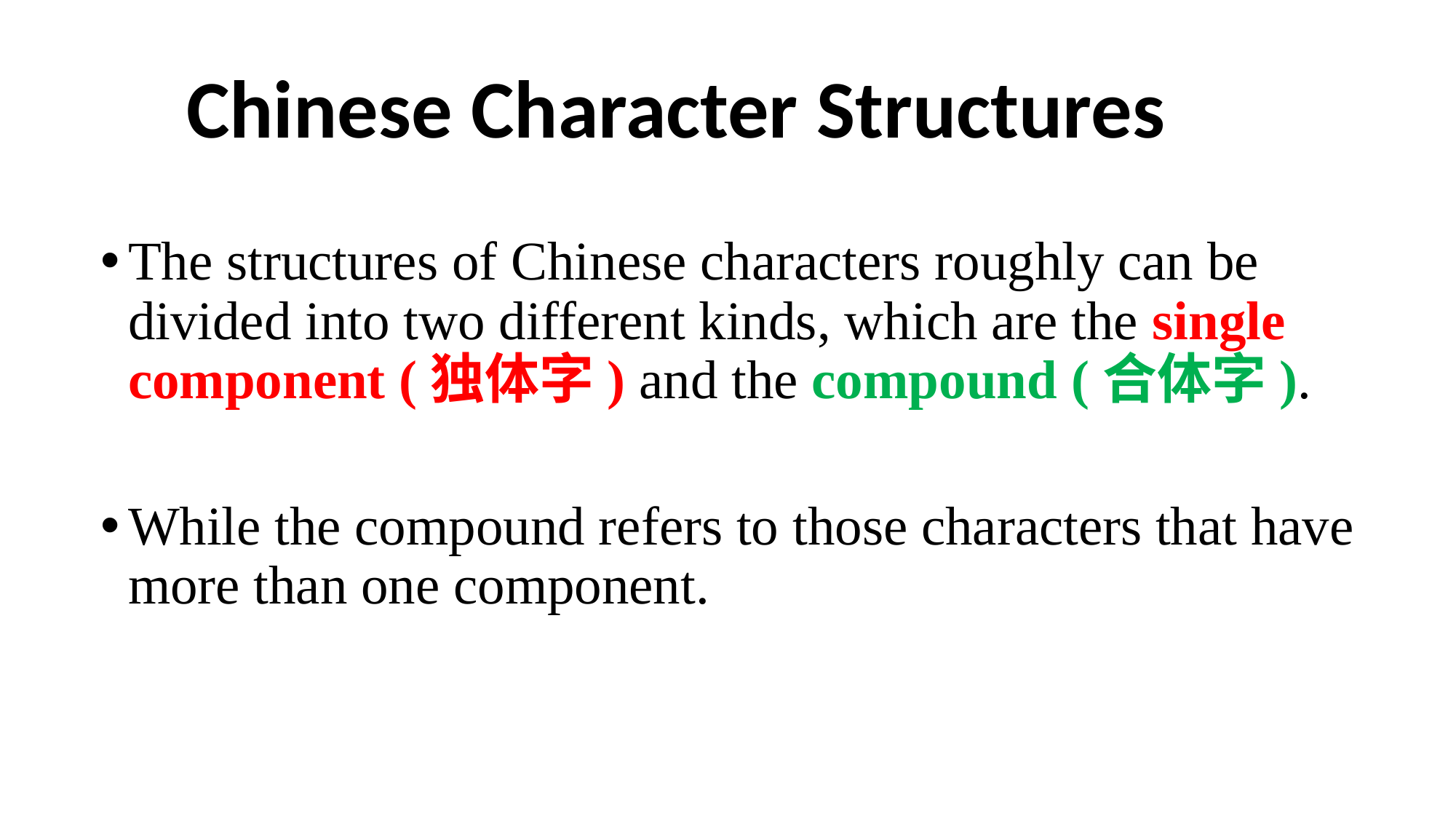

# Chinese Character Structures
The structures of Chinese characters roughly can be divided into two different kinds, which are the single component (独体字) and the compound (合体字).

While the compound refers to those characters that have more than one component.